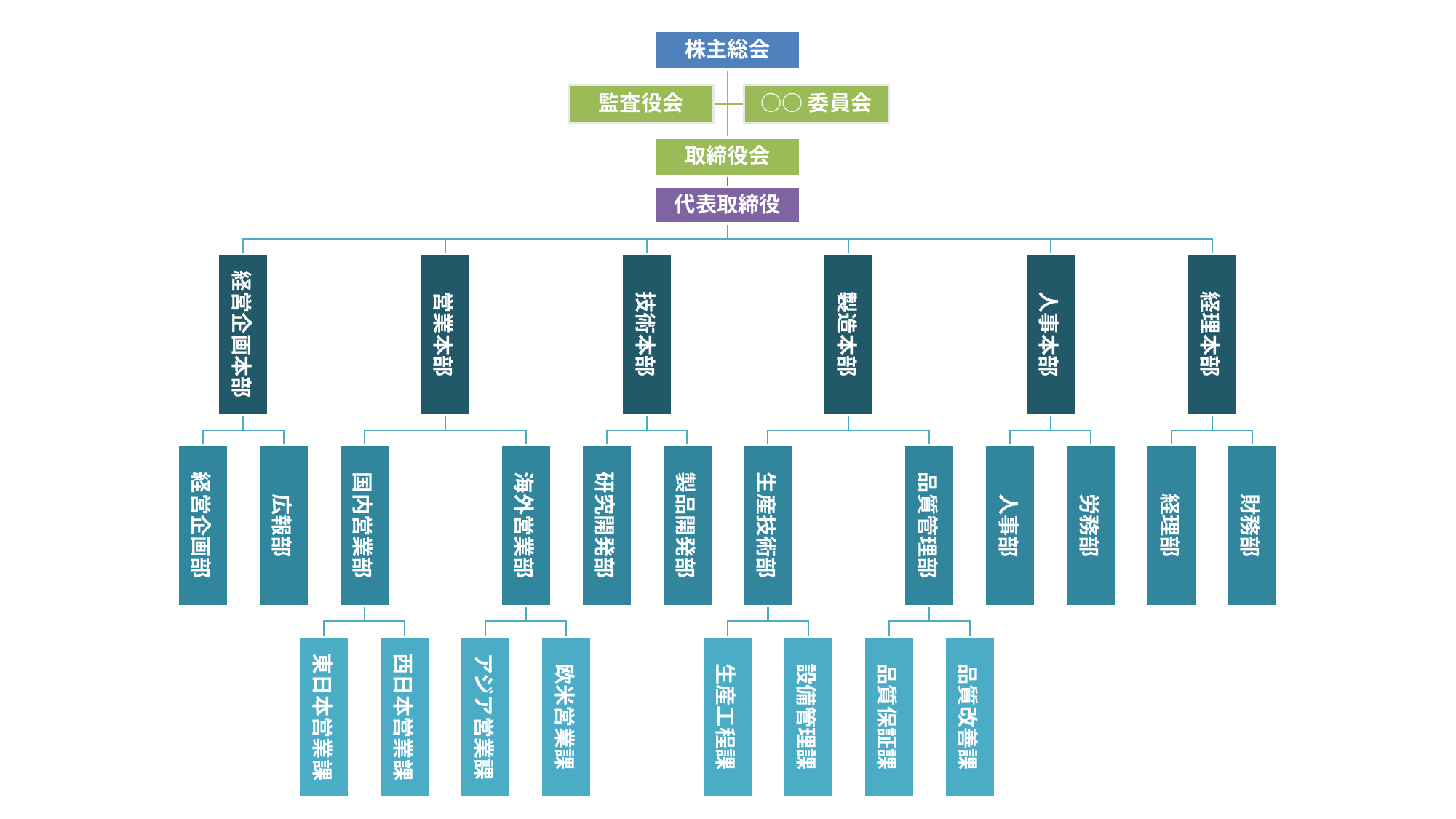

株主総会
取締役会
代表取締役
経営企画本部
経営企画部
広報部
営業本部
国内営業部
東日本営業課
西日本営業課
海外営業部
アジア営業課
欧米営業課
技術本部
研究開発部
製品開発部
製造本部
生産技術部
生産工程課
設備管理課
品質管理部
品質保証課
品質改善課
人事本部
人事部
労務部
経理本部
経理部
財務部
監査役会
○○委員会